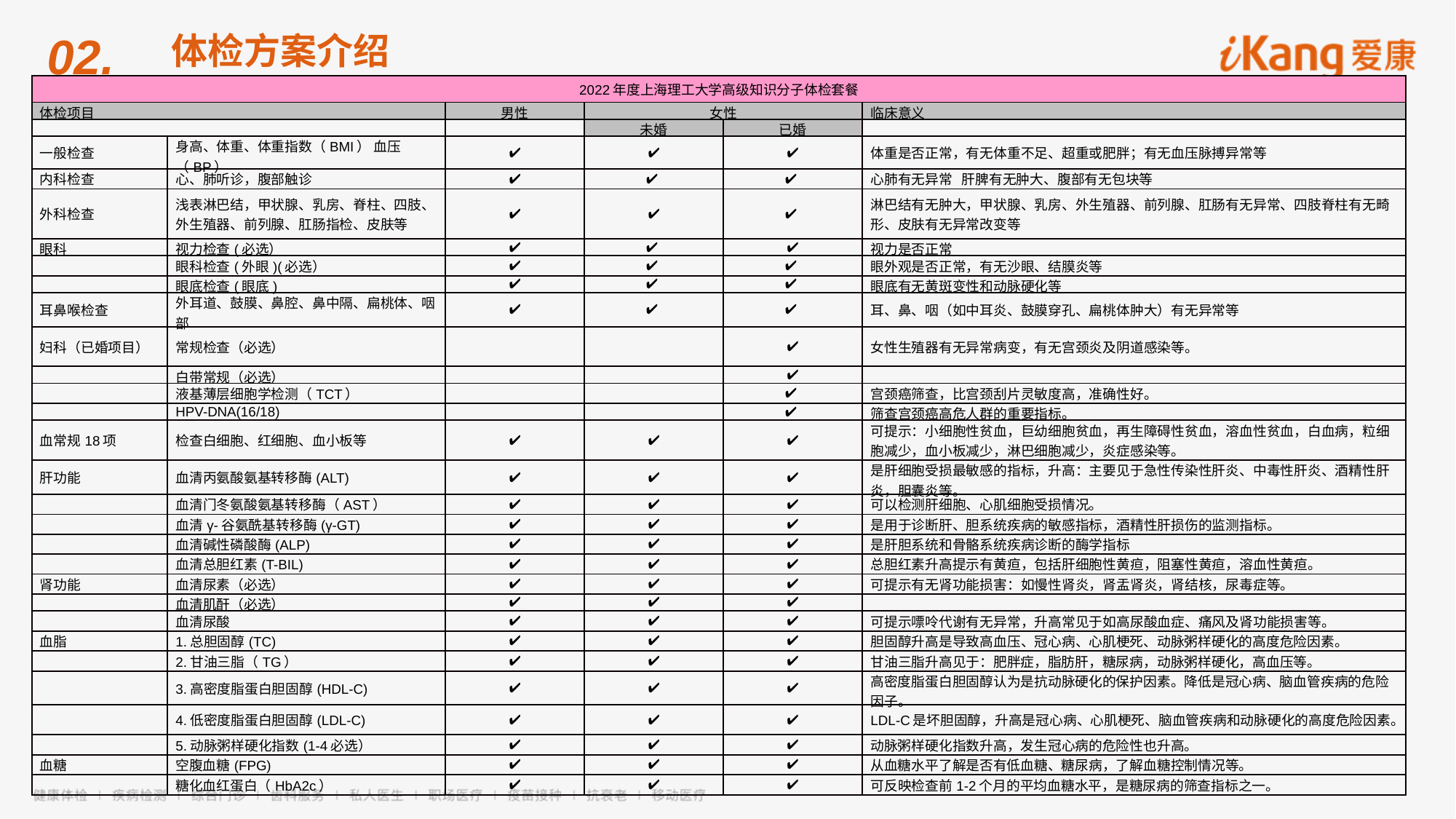

02.
体检方案介绍
| 2022年度上海理工大学高级知识分子体检套餐 |  |  |  |  |  |
| --- | --- | --- | --- | --- | --- |
| 体检项目 |  | 男性 | 女性 |  | 临床意义 |
|  |  |  | 未婚 | 已婚 |  |
| 一般检查 | 身高、体重、体重指数（BMI） 血压（BP） | ✔ | ✔ | ✔ | 体重是否正常，有无体重不足、超重或肥胖；有无血压脉搏异常等 |
| 内科检查 | 心、肺听诊，腹部触诊 | ✔ | ✔ | ✔ | 心肺有无异常 肝脾有无肿大、腹部有无包块等 |
| 外科检查 | 浅表淋巴结，甲状腺、乳房、脊柱、四肢、外生殖器、前列腺、肛肠指检、皮肤等 | ✔ | ✔ | ✔ | 淋巴结有无肿大，甲状腺、乳房、外生殖器、前列腺、肛肠有无异常、四肢脊柱有无畸形、皮肤有无异常改变等 |
| 眼科 | 视力检查(必选） | ✔ | ✔ | ✔ | 视力是否正常 |
|  | 眼科检查(外眼)(必选） | ✔ | ✔ | ✔ | 眼外观是否正常，有无沙眼、结膜炎等 |
|  | 眼底检查(眼底) | ✔ | ✔ | ✔ | 眼底有无黄斑变性和动脉硬化等 |
| 耳鼻喉检查 | 外耳道、鼓膜、鼻腔、鼻中隔、扁桃体、咽部 | ✔ | ✔ | ✔ | 耳、鼻、咽（如中耳炎、鼓膜穿孔、扁桃体肿大）有无异常等 |
| 妇科（已婚项目） | 常规检查（必选） |  |  | ✔ | 女性生殖器有无异常病变，有无宫颈炎及阴道感染等。 |
|  | 白带常规（必选） |  |  | ✔ |  |
|  | 液基薄层细胞学检测（TCT） |  |  | ✔ | 宫颈癌筛查，比宫颈刮片灵敏度高，准确性好。 |
|  | HPV-DNA(16/18) |  |  | ✔ | 筛查宫颈癌高危人群的重要指标。 |
| 血常规18项 | 检查白细胞、红细胞、血小板等 | ✔ | ✔ | ✔ | 可提示：小细胞性贫血，巨幼细胞贫血，再生障碍性贫血，溶血性贫血，白血病，粒细胞减少，血小板减少，淋巴细胞减少，炎症感染等。 |
| 肝功能 | 血清丙氨酸氨基转移酶(ALT) | ✔ | ✔ | ✔ | 是肝细胞受损最敏感的指标，升高：主要见于急性传染性肝炎、中毒性肝炎、酒精性肝炎，胆囊炎等。 |
|  | 血清门冬氨酸氨基转移酶（AST） | ✔ | ✔ | ✔ | 可以检测肝细胞、心肌细胞受损情况。 |
|  | 血清γ-谷氨酰基转移酶(γ-GT) | ✔ | ✔ | ✔ | 是用于诊断肝、胆系统疾病的敏感指标，酒精性肝损伤的监测指标。 |
|  | 血清碱性磷酸酶(ALP) | ✔ | ✔ | ✔ | 是肝胆系统和骨骼系统疾病诊断的酶学指标 |
|  | 血清总胆红素(T-BIL) | ✔ | ✔ | ✔ | 总胆红素升高提示有黄疸，包括肝细胞性黄疸，阻塞性黄疸，溶血性黄疸。 |
| 肾功能 | 血清尿素（必选） | ✔ | ✔ | ✔ | 可提示有无肾功能损害：如慢性肾炎，肾盂肾炎，肾结核，尿毒症等。 |
|  | 血清肌酐（必选） | ✔ | ✔ | ✔ |  |
|  | 血清尿酸 | ✔ | ✔ | ✔ | 可提示嘌呤代谢有无异常，升高常见于如高尿酸血症、痛风及肾功能损害等。 |
| 血脂 | 1.总胆固醇(TC) | ✔ | ✔ | ✔ | 胆固醇升高是导致高血压、冠心病、心肌梗死、动脉粥样硬化的高度危险因素。 |
|  | 2.甘油三脂（TG） | ✔ | ✔ | ✔ | 甘油三脂升高见于：肥胖症，脂肪肝，糖尿病，动脉粥样硬化，高血压等。 |
|  | 3.高密度脂蛋白胆固醇(HDL-C) | ✔ | ✔ | ✔ | 高密度脂蛋白胆固醇认为是抗动脉硬化的保护因素。降低是冠心病、脑血管疾病的危险因子。 |
|  | 4.低密度脂蛋白胆固醇(LDL-C) | ✔ | ✔ | ✔ | LDL-C是坏胆固醇，升高是冠心病、心肌梗死、脑血管疾病和动脉硬化的高度危险因素。 |
|  | 5.动脉粥样硬化指数(1-4必选） | ✔ | ✔ | ✔ | 动脉粥样硬化指数升高，发生冠心病的危险性也升高。 |
| 血糖 | 空腹血糖(FPG) | ✔ | ✔ | ✔ | 从血糖水平了解是否有低血糖、糖尿病，了解血糖控制情况等。 |
|  | 糖化血红蛋白（HbA2c） | ✔ | ✔ | ✔ | 可反映检查前1-2个月的平均血糖水平，是糖尿病的筛查指标之一。 |